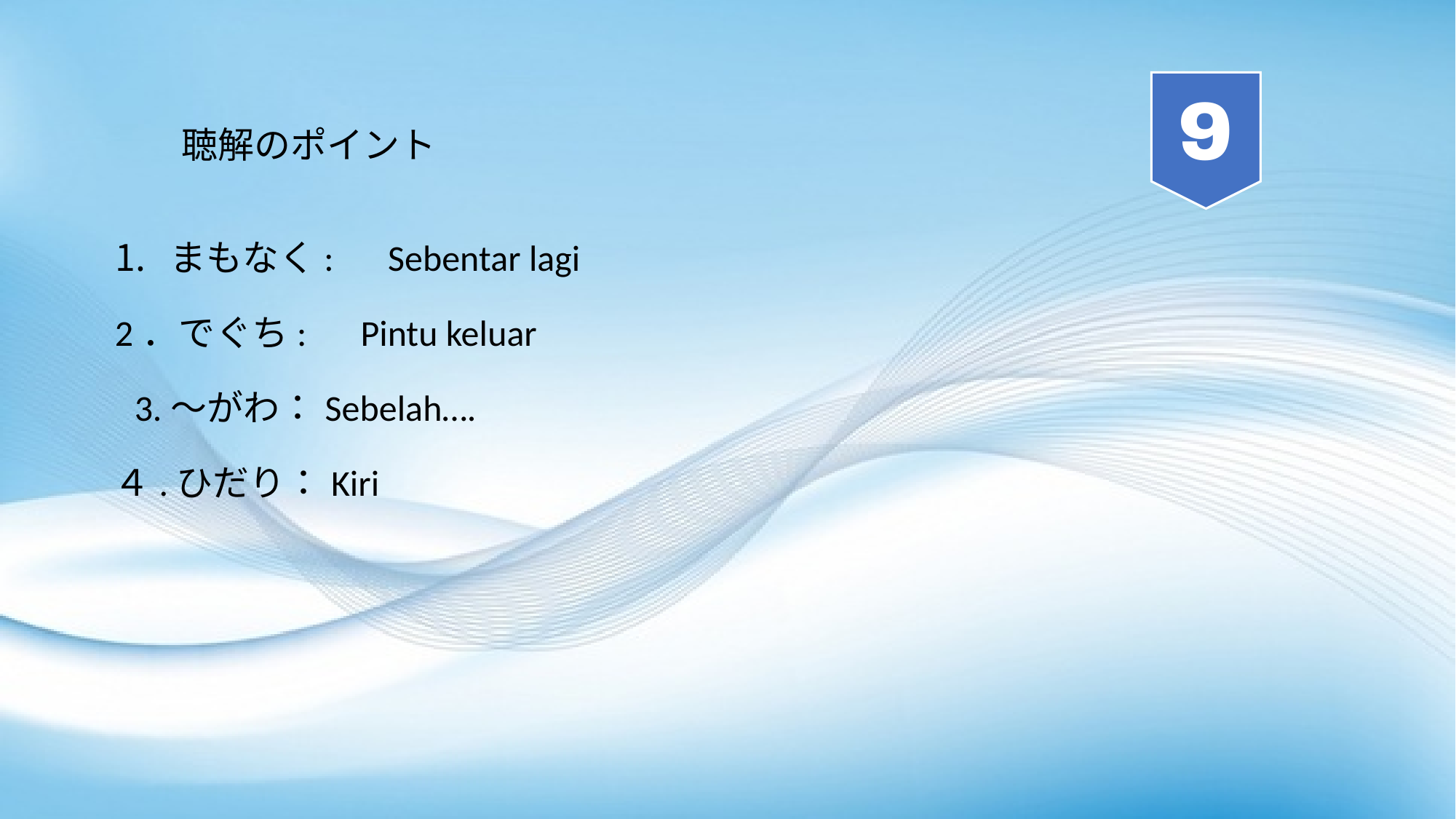

9
聴解のポイント
まもなく:　Sebentar lagi
2．でぐち:　Pintu keluar
3.～がわ：Sebelah….
４.ひだり：Kiri